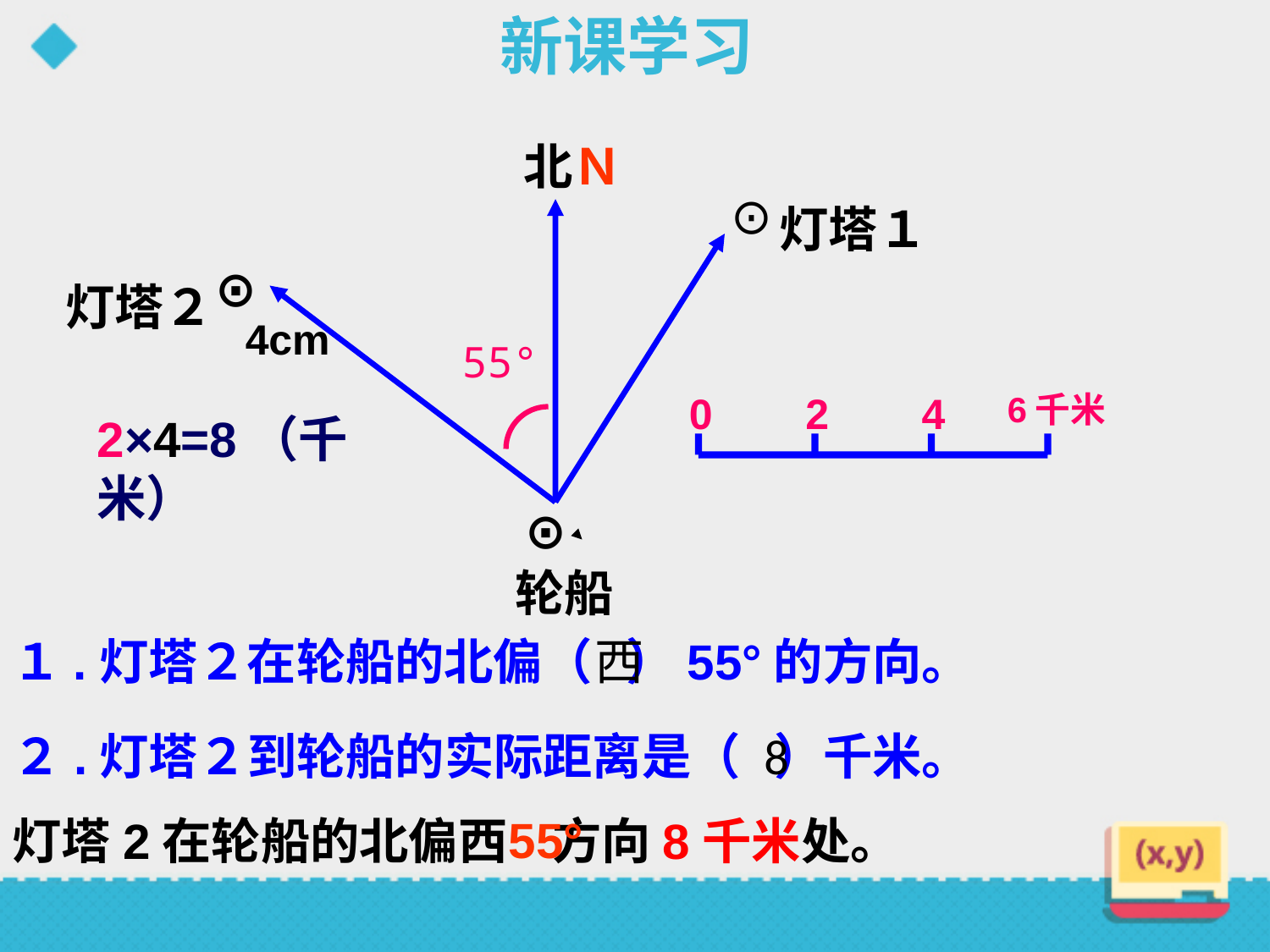

新课学习
北Ｎ
灯塔１

⊙
灯塔２

⊙
轮船
⊙
4cm
55°
0
2
4
6千米

2×4=8（千米）

１.灯塔２在轮船的北偏（   ）55°的方向。
西
２.灯塔２到轮船的实际距离是（   ）千米。
8
灯塔2在轮船的北偏西    方向8千米处。
55°